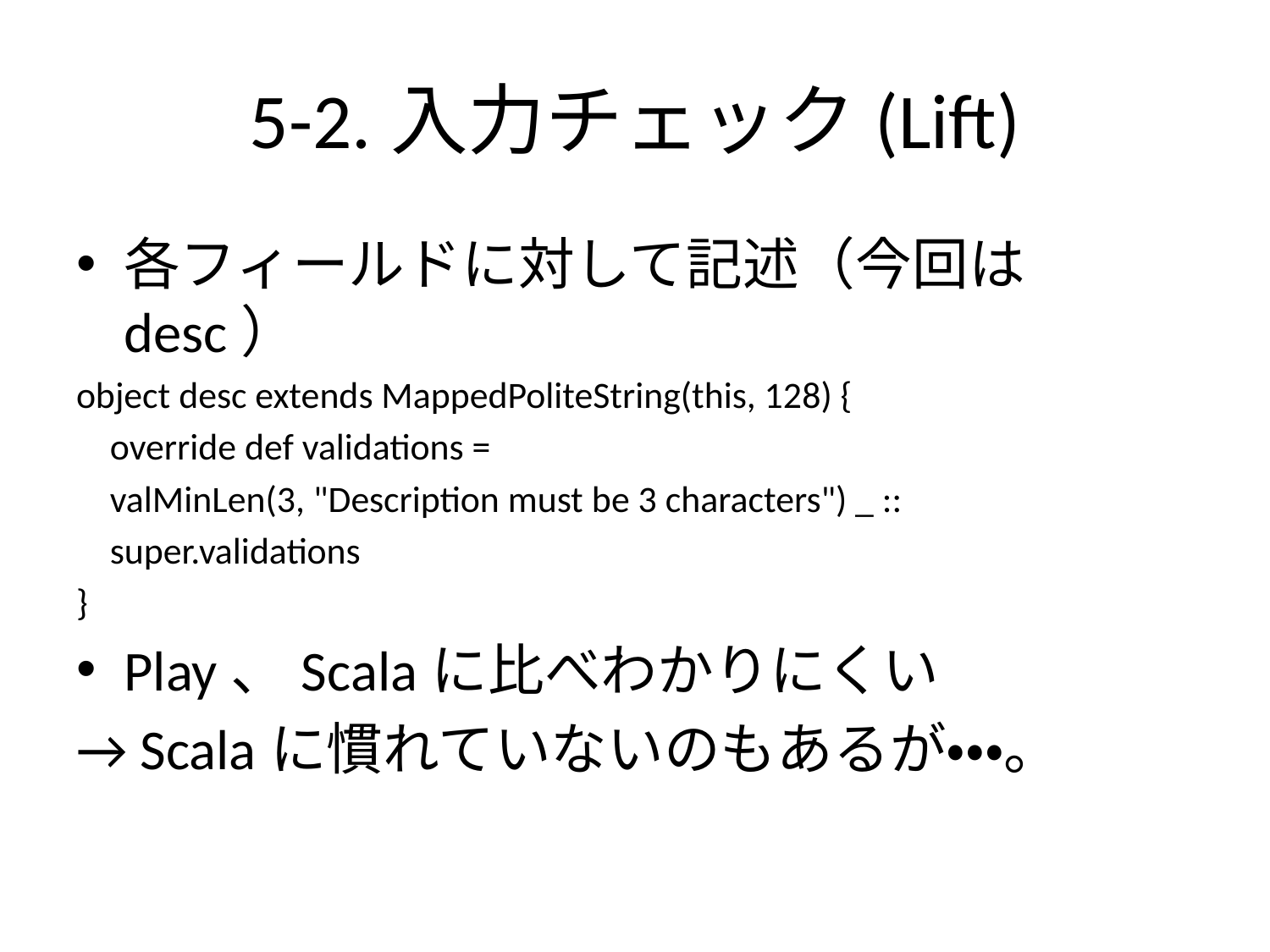

# 5-2.入力チェック(Lift)
各フィールドに対して記述（今回はdesc）
object desc extends MappedPoliteString(this, 128) {
    override def validations =
    valMinLen(3, "Description must be 3 characters") _ ::
    super.validations
}
Play、Scalaに比べわかりにくい
→ Scalaに慣れていないのもあるが・・・。